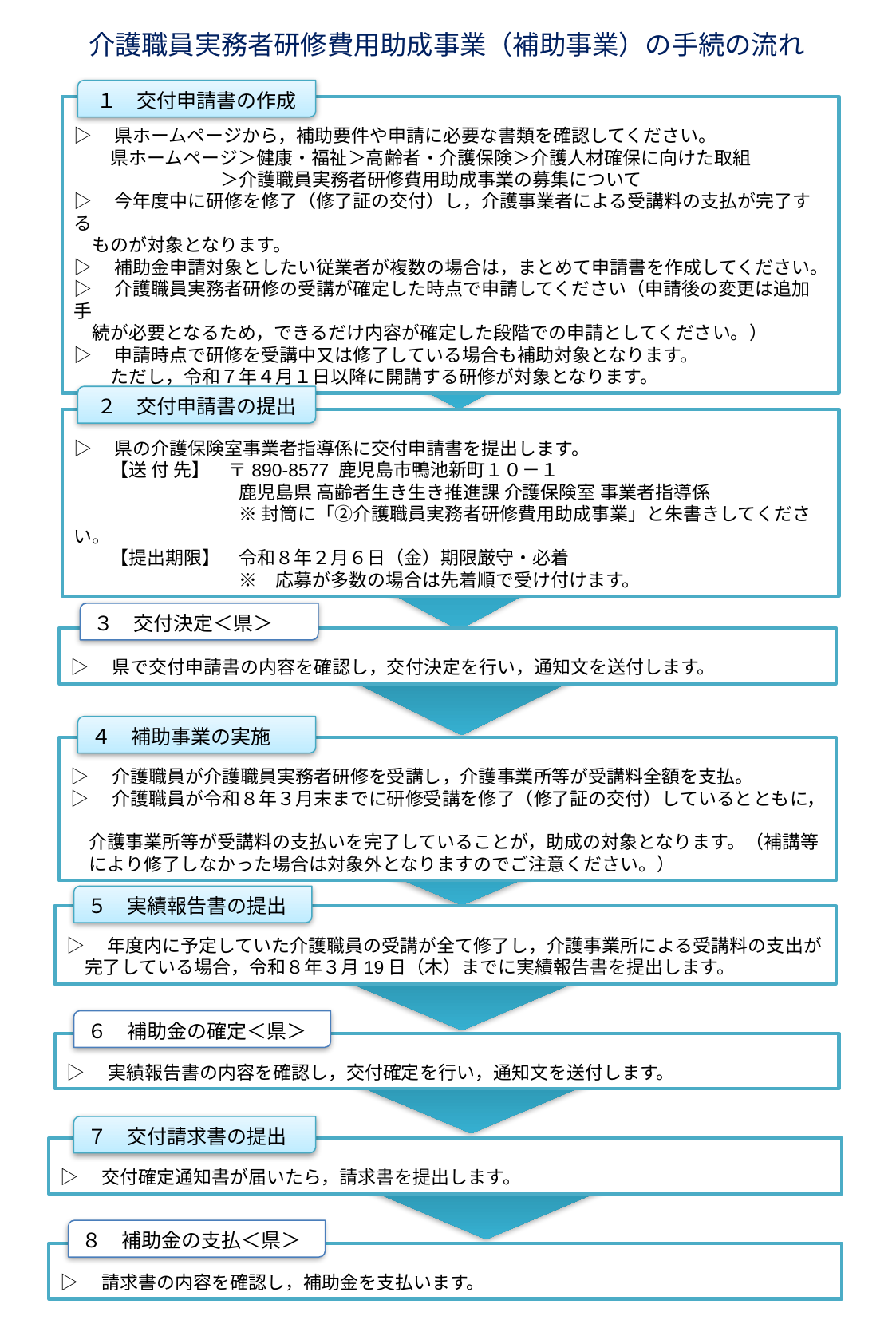

介護職員実務者研修費用助成事業（補助事業）の手続の流れ
１　交付申請書の作成

▷　県ホームページから，補助要件や申請に必要な書類を確認してください。
　　県ホームページ＞健康・福祉＞高齢者・介護保険＞介護人材確保に向けた取組
　　　　　　　　＞介護職員実務者研修費用助成事業の募集について
▷　今年度中に研修を修了（修了証の交付）し，介護事業者による受講料の支払が完了する
　ものが対象となります。
▷　補助金申請対象としたい従業者が複数の場合は，まとめて申請書を作成してください。
▷　介護職員実務者研修の受講が確定した時点で申請してください（申請後の変更は追加手
　続が必要となるため，できるだけ内容が確定した段階での申請としてください。）
▷　申請時点で研修を受講中又は修了している場合も補助対象となります。
　　ただし，令和７年４月１日以降に開講する研修が対象となります。

２　交付申請書の提出

▷　県の介護保険室事業者指導係に交付申請書を提出します。
　　【送 付 先】　〒890-8577 鹿児島市鴨池新町１０－１
　　　　　　　　　鹿児島県 高齢者生き生き推進課 介護保険室 事業者指導係
　　　　　　　　　※ 封筒に「②介護職員実務者研修費用助成事業」と朱書きしてください。
　　【提出期限】　令和８年２月６日（金）期限厳守・必着
　　　　　　　　　※　応募が多数の場合は先着順で受け付けます。

３　交付決定＜県＞

▷　県で交付申請書の内容を確認し，交付決定を行い，通知文を送付します。

４　補助事業の実施

▷　介護職員が介護職員実務者研修を受講し，介護事業所等が受講料全額を支払。
▷　介護職員が令和８年３月末までに研修受講を修了（修了証の交付）しているとともに，
　介護事業所等が受講料の支払いを完了していることが，助成の対象となります。（補講等
　により修了しなかった場合は対象外となりますのでご注意ください。）

５　実績報告書の提出

▷　年度内に予定していた介護職員の受講が全て修了し，介護事業所による受講料の支出が
　完了している場合，令和８年３月19日（木）までに実績報告書を提出します。

６　補助金の確定＜県＞

▷　実績報告書の内容を確認し，交付確定を行い，通知文を送付します。

７　交付請求書の提出

▷　交付確定通知書が届いたら，請求書を提出します。

８　補助金の支払＜県＞

▷　請求書の内容を確認し，補助金を支払います。